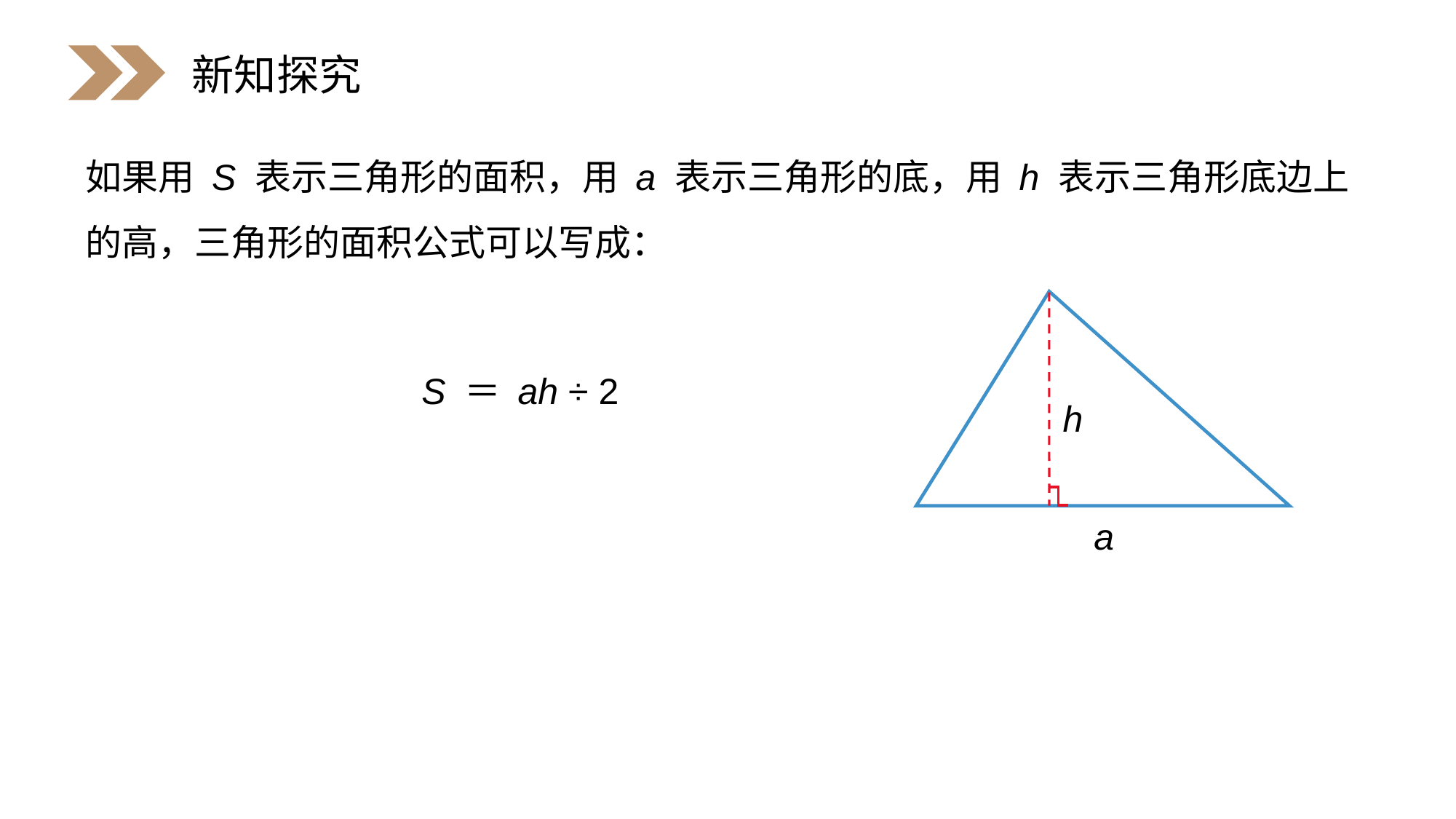

新知探究
如果用 S 表示三角形的面积，用 a 表示三角形的底，用 h 表示三角形底边上的高，三角形的面积公式可以写成：

S ＝ ah ÷ 2
h
a